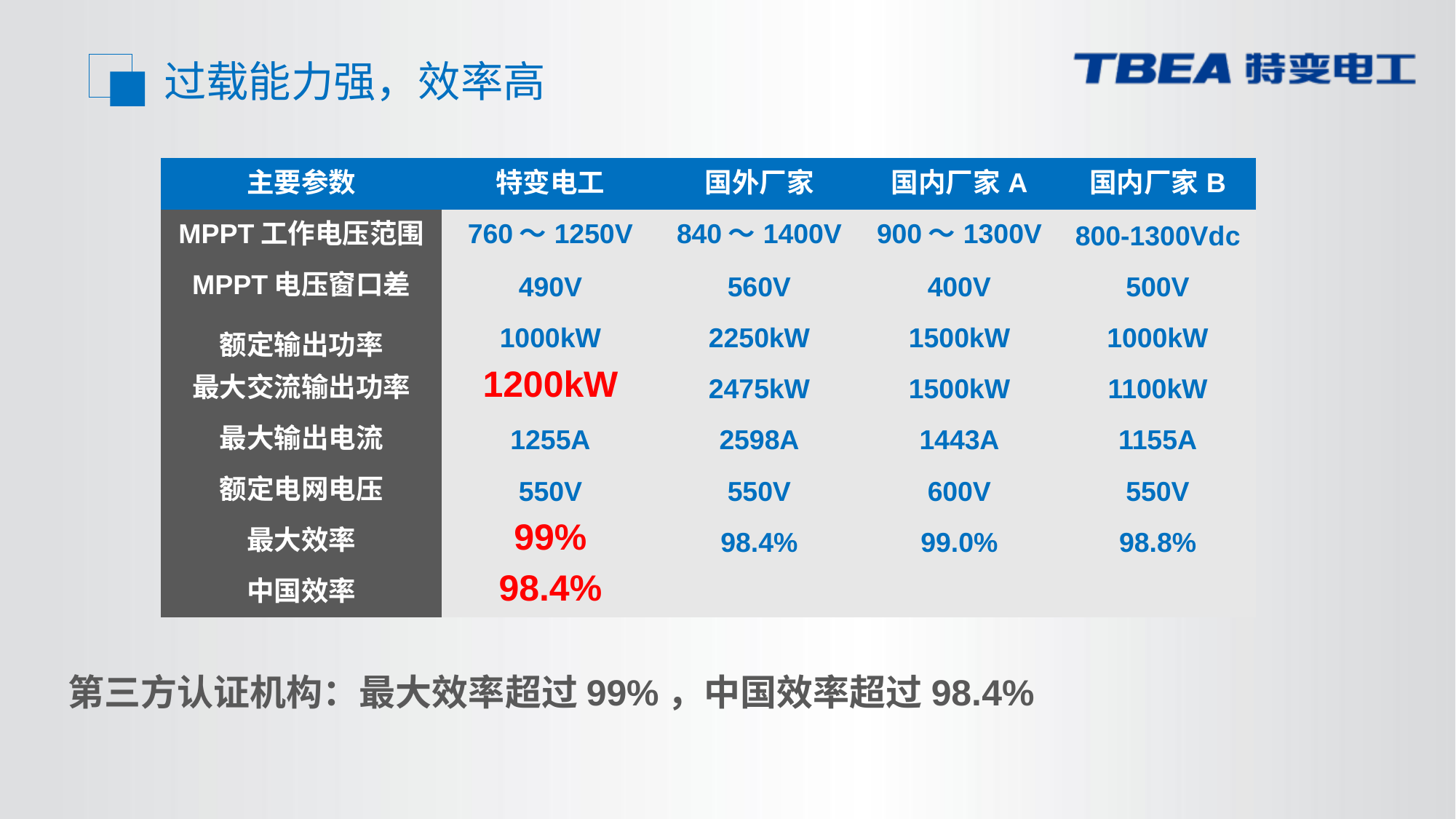

过载能力强，效率高

| 主要参数 | 特变电工 | 国外厂家 | 国内厂家A | 国内厂家B |
| --- | --- | --- | --- | --- |
| MPPT工作电压范围 | 760～1250V | 840～1400V | 900～1300V | 800-1300Vdc |
| MPPT电压窗口差 | 490V | 560V | 400V | 500V |
| 额定输出功率 | 1000kW | 2250kW | 1500kW | 1000kW |
| 最大交流输出功率 | 1200kW | 2475kW | 1500kW | 1100kW |
| 最大输出电流 | 1255A | 2598A | 1443A | 1155A |
| 额定电网电压 | 550V | 550V | 600V | 550V |
| 最大效率 | 99% | 98.4% | 99.0% | 98.8% |
| 中国效率 | 98.4% |  |  |  |
第三方认证机构：最大效率超过99%，中国效率超过98.4%